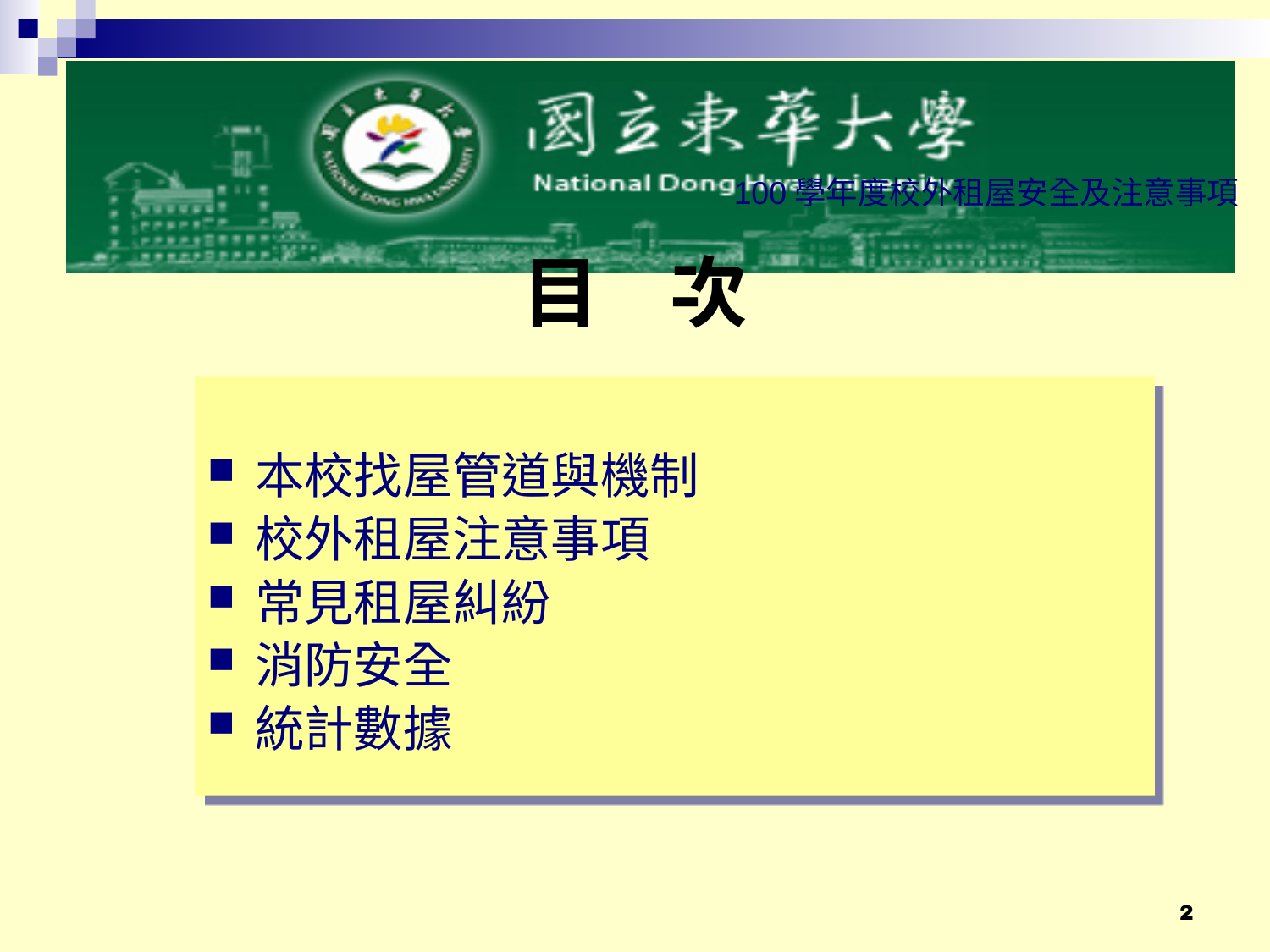

100學年度校外租屋安全及注意事項
# 目    次

本校找屋管道與機制
校外租屋注意事項
常見租屋糾紛
消防安全
統計數據
2